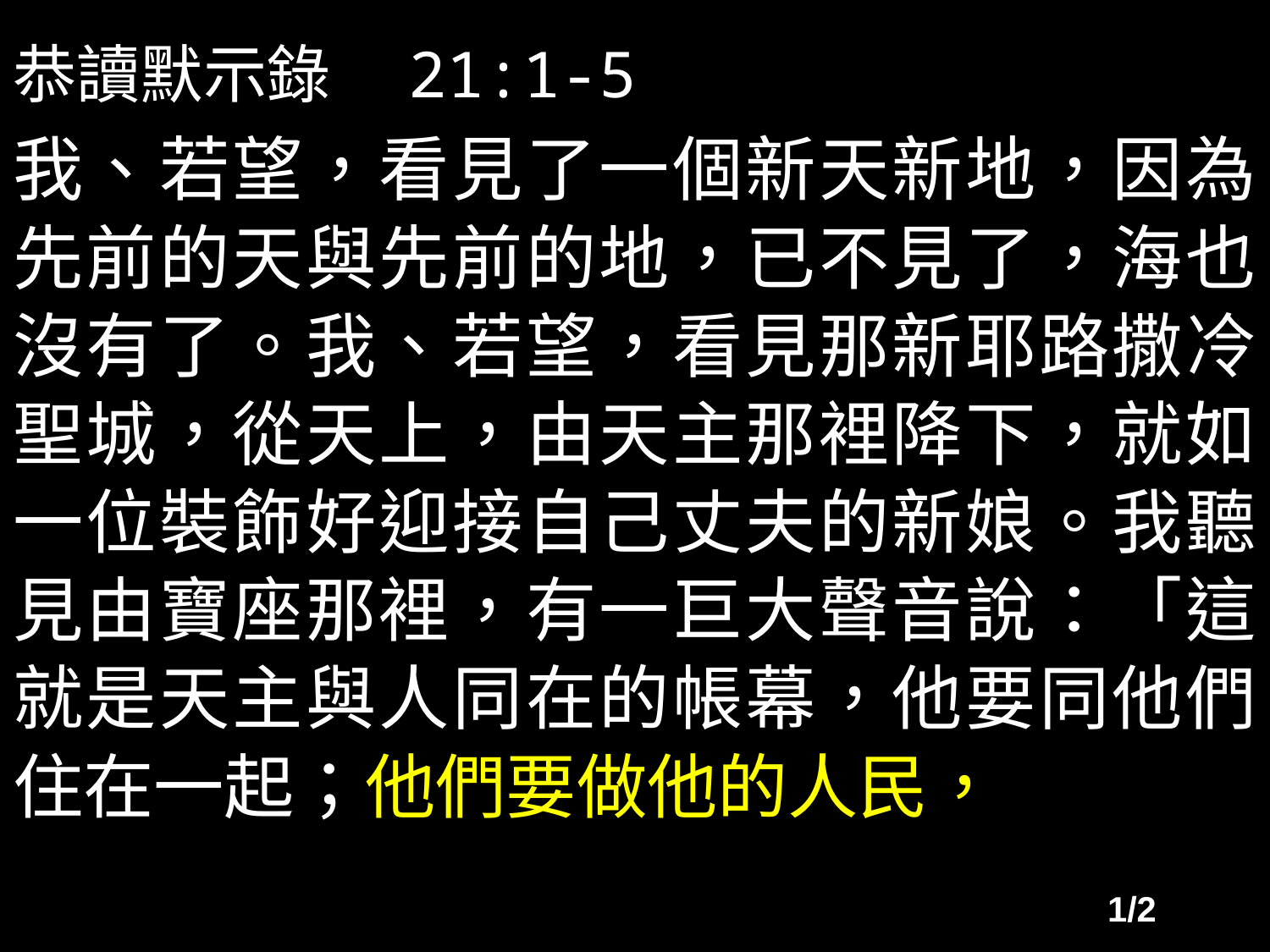

恭讀默示錄　21:1-5
我、若望，看見了一個新天新地，因為先前的天與先前的地，已不見了，海也沒有了。我、若望，看見那新耶路撒冷聖城，從天上，由天主那裡降下，就如一位裝飾好迎接自己丈夫的新娘。我聽見由寶座那裡，有一巨大聲音說：「這就是天主與人同在的帳幕，他要同他們住在一起；他們要做他的人民，
1/2